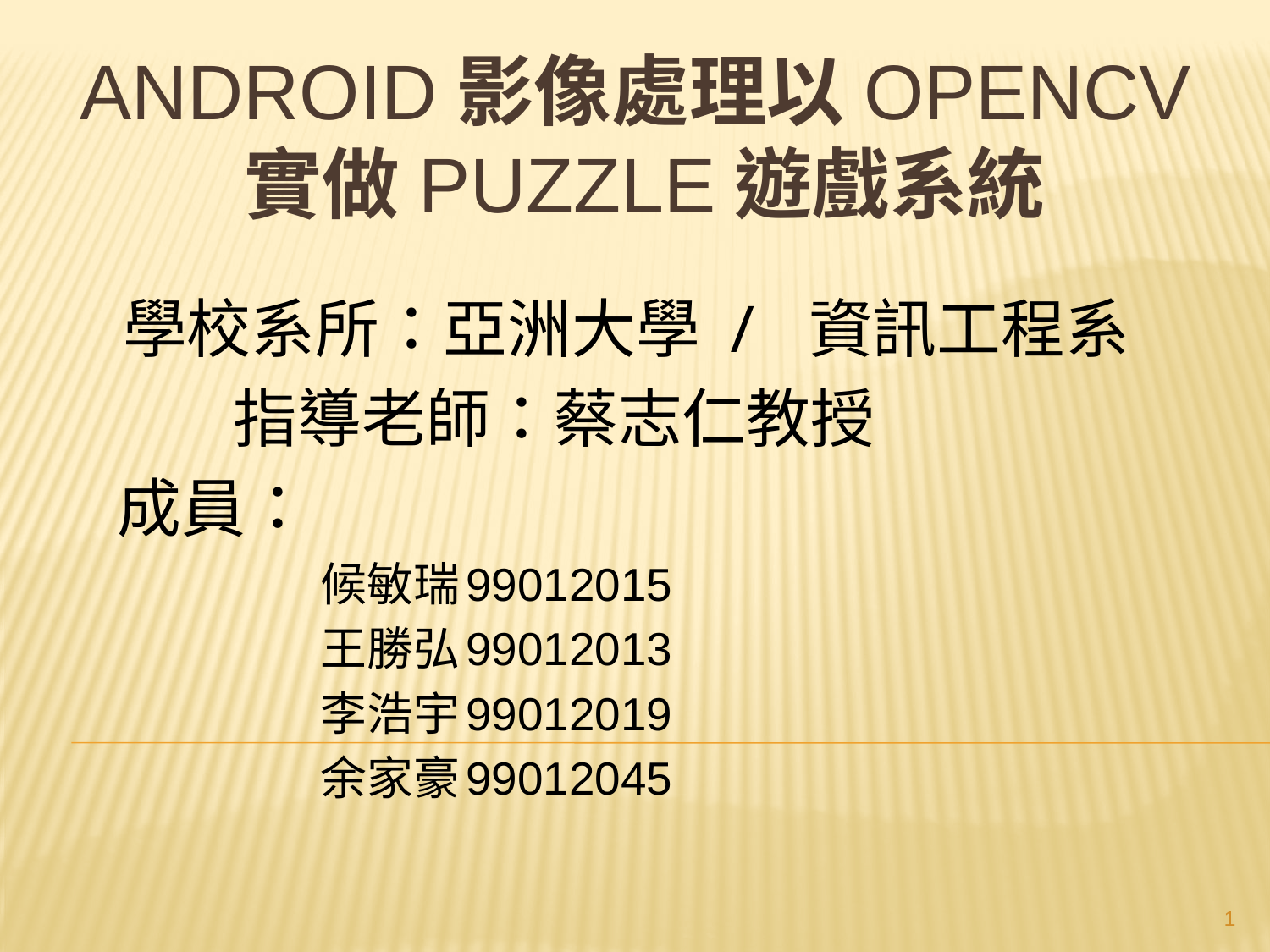

# Android影像處理以OpenCV實做Puzzle遊戲系統
學校系所：亞洲大學 / 資訊工程系
指導老師：蔡志仁教授
成員：
                   候敏瑞99012015
                   王勝弘99012013
                   李浩宇99012019
                   余家豪99012045

1